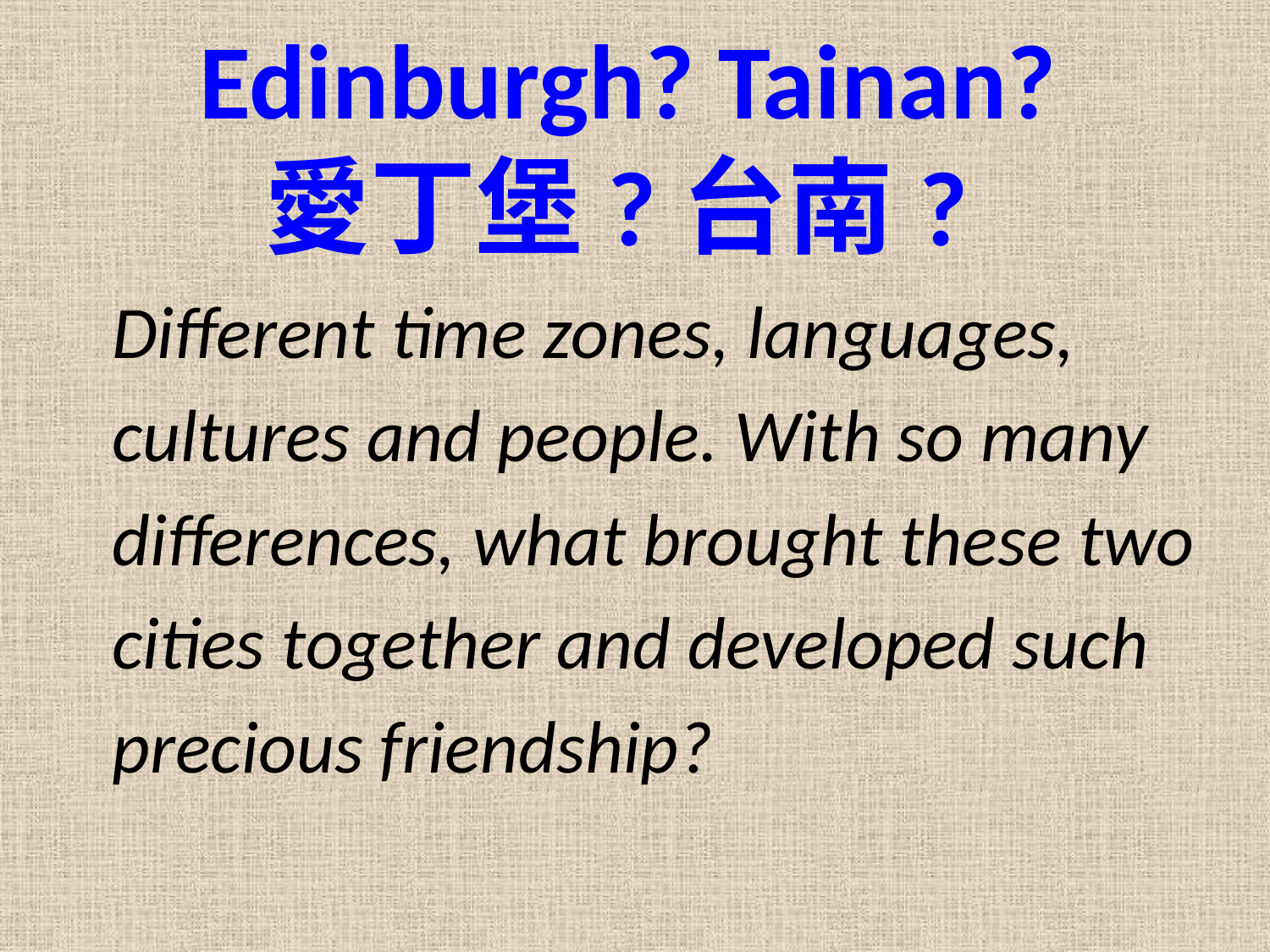

# Edinburgh? Tainan? 愛丁堡?台南?
Different time zones, languages,
cultures and people. With so many
differences, what brought these two
cities together and developed such
precious friendship?